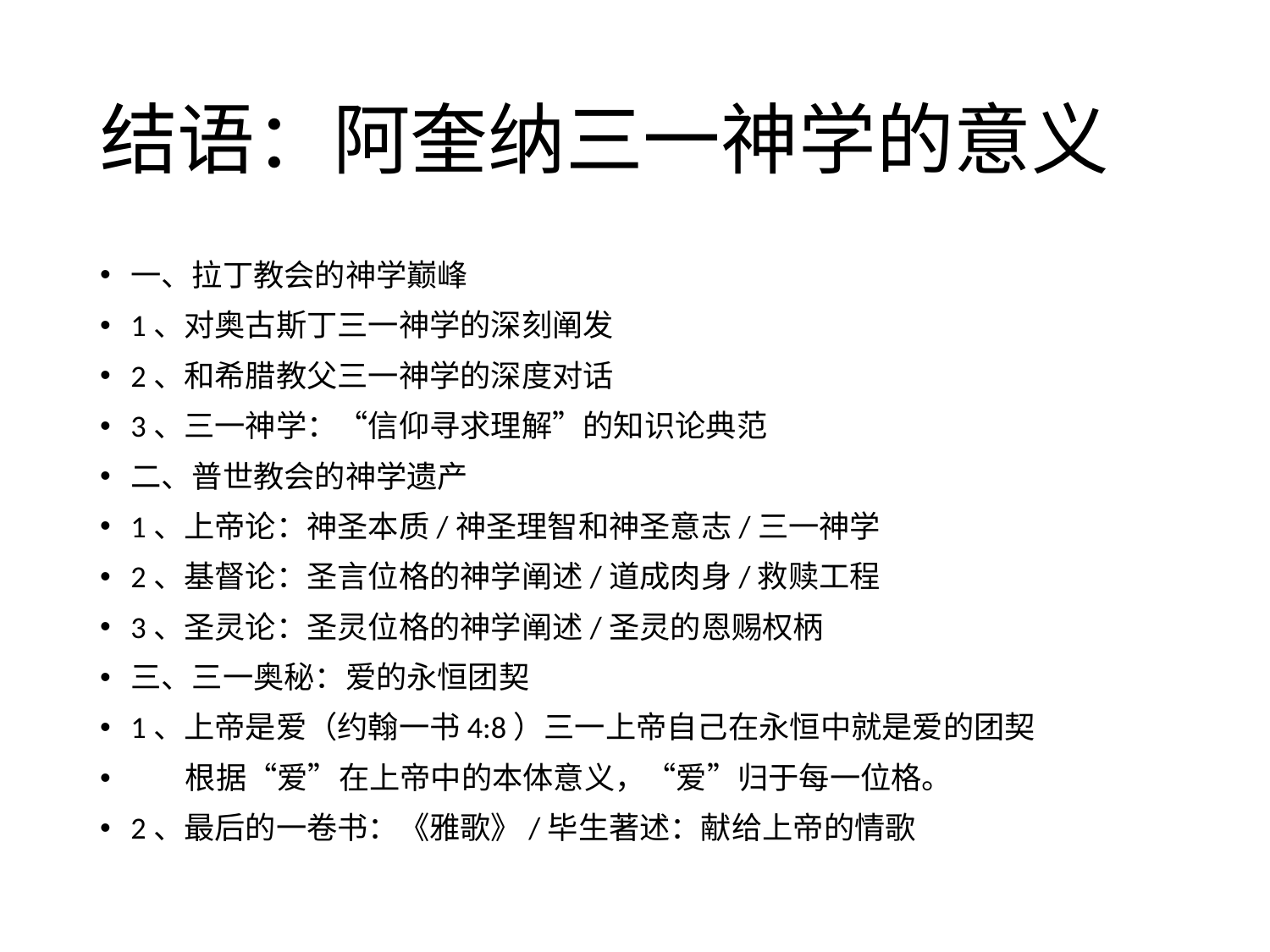

# 结语：阿奎纳三一神学的意义
一、拉丁教会的神学巅峰
1、对奥古斯丁三一神学的深刻阐发
2、和希腊教父三一神学的深度对话
3、三一神学：“信仰寻求理解”的知识论典范
二、普世教会的神学遗产
1、上帝论：神圣本质/神圣理智和神圣意志/三一神学
2、基督论：圣言位格的神学阐述/道成肉身/救赎工程
3、圣灵论：圣灵位格的神学阐述/圣灵的恩赐权柄
三、三一奥秘：爱的永恒团契
1、上帝是爱（约翰一书4:8）三一上帝自己在永恒中就是爱的团契
       根据“爱”在上帝中的本体意义，“爱”归于每一位格。
2、最后的一卷书：《雅歌》/毕生著述：献给上帝的情歌